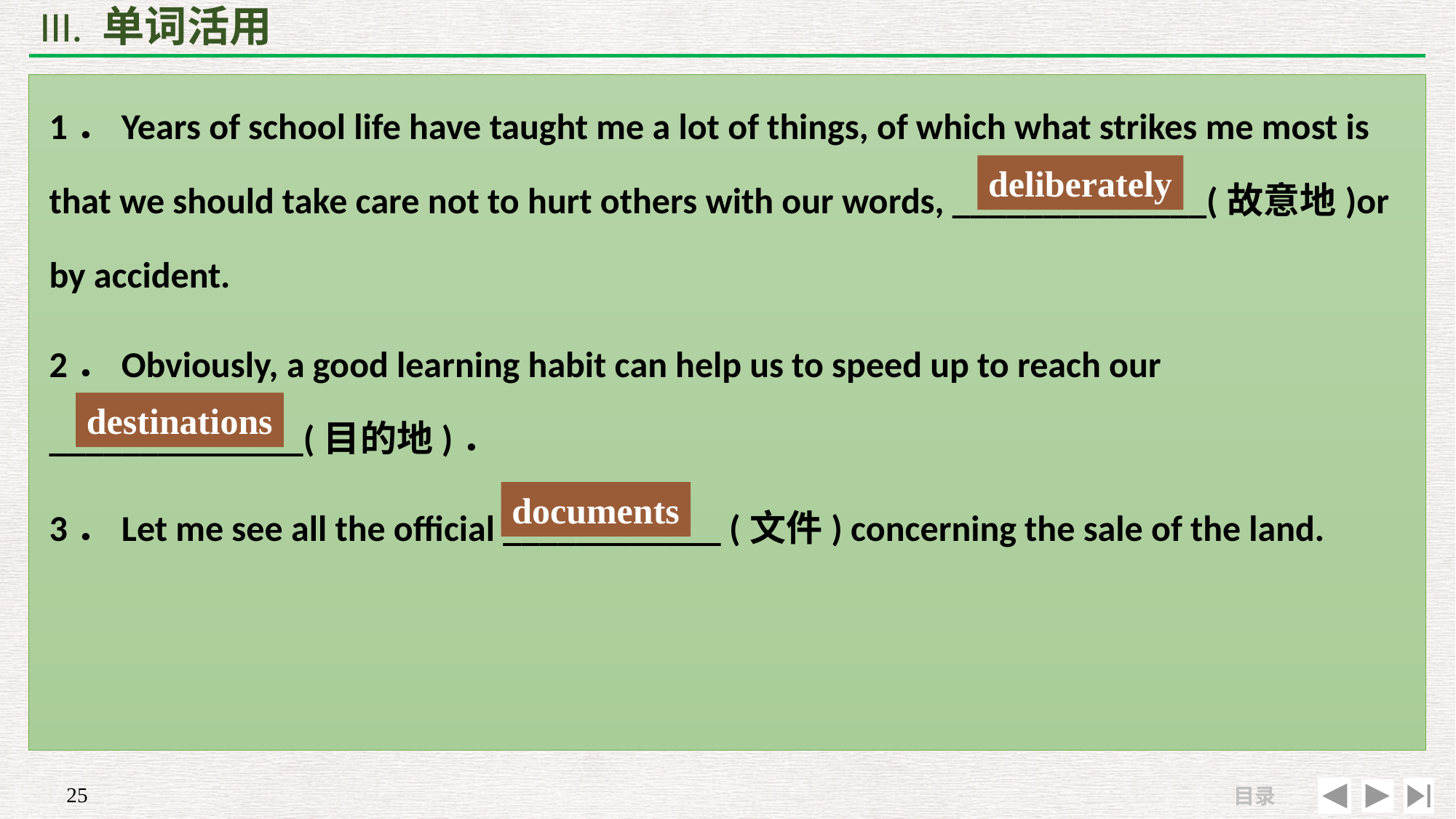

# III. 单词活用
1．Years of school life have taught me a lot of things, of which what strikes me most is that we should take care not to hurt others with our words, ______________(故意地)or by accident.
2．Obviously, a good learning habit can help us to speed up to reach our ______________(目的地)．
3．Let me see all the official ____________ (文件) concerning the sale of the land.

deliberately
destinations
documents